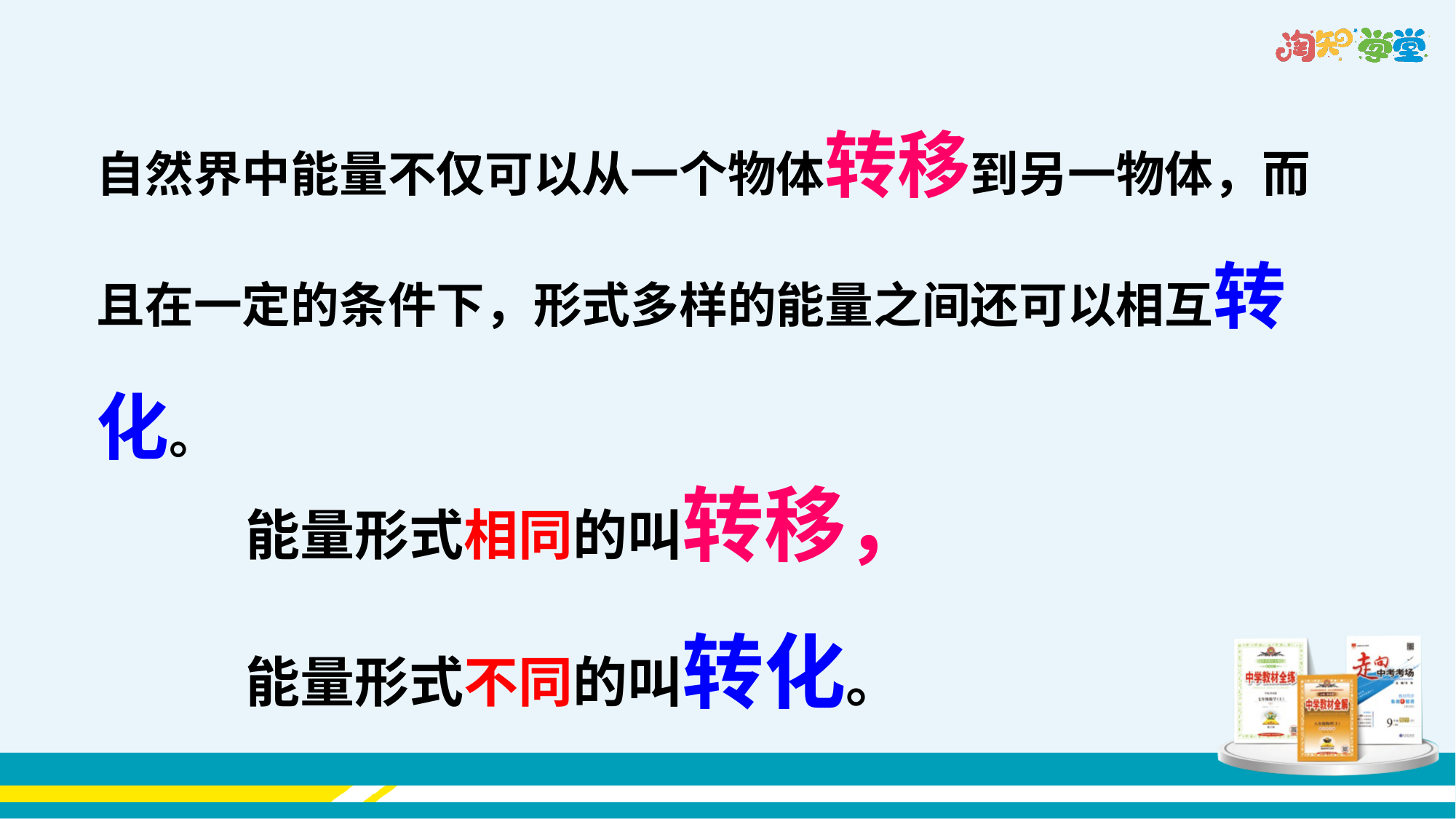

自然界中能量不仅可以从一个物体转移到另一物体，而且在一定的条件下，形式多样的能量之间还可以相互转化。
能量形式相同的叫转移，
能量形式不同的叫转化。